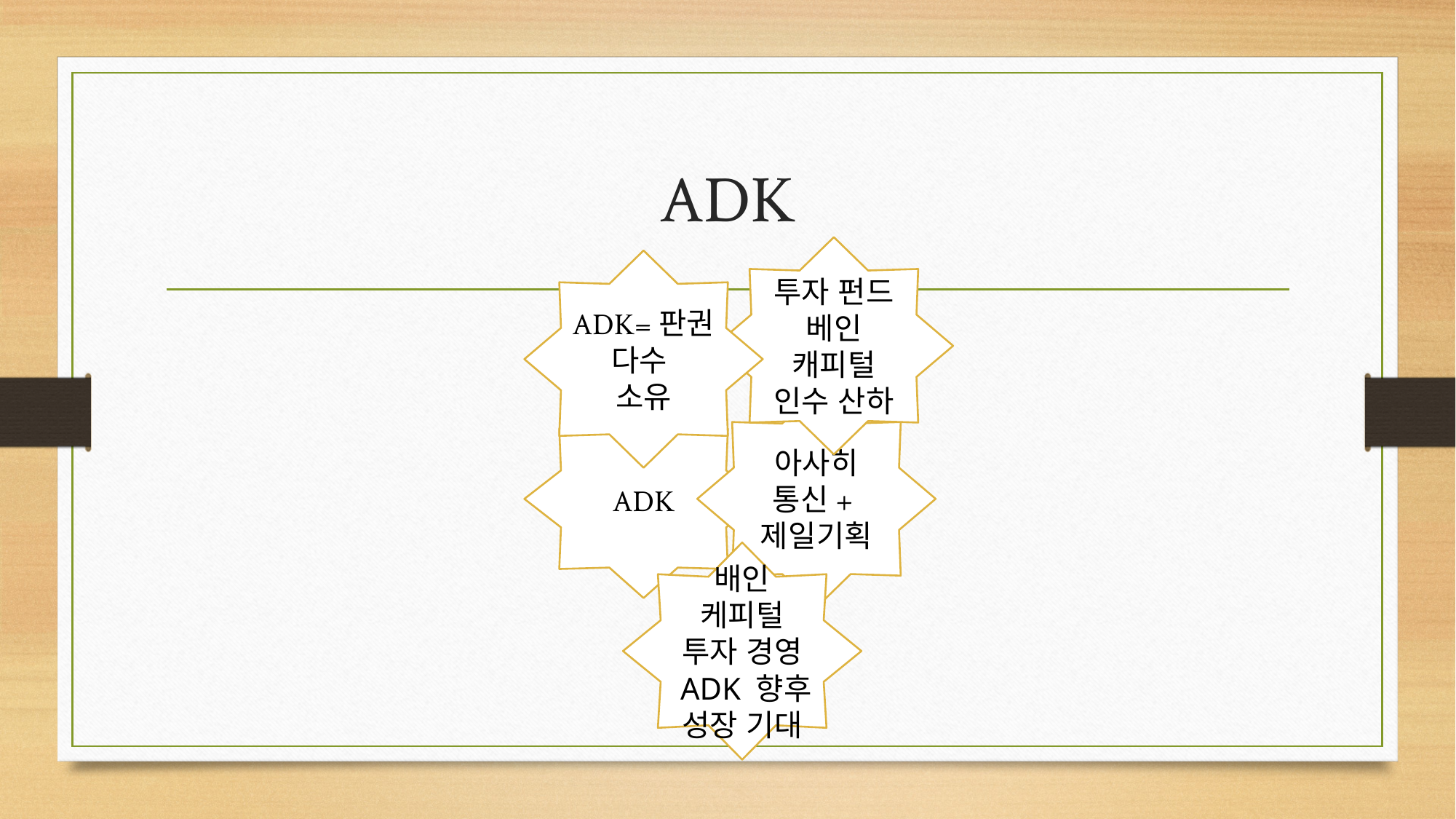

# ADK
투자 펀드 베인 캐피털 인수 산하
ADK=판권 다수
소유
아사히 통신+제일기획
ADK
배인 케피털 투자 경영
 ADK 향후 성장 기대